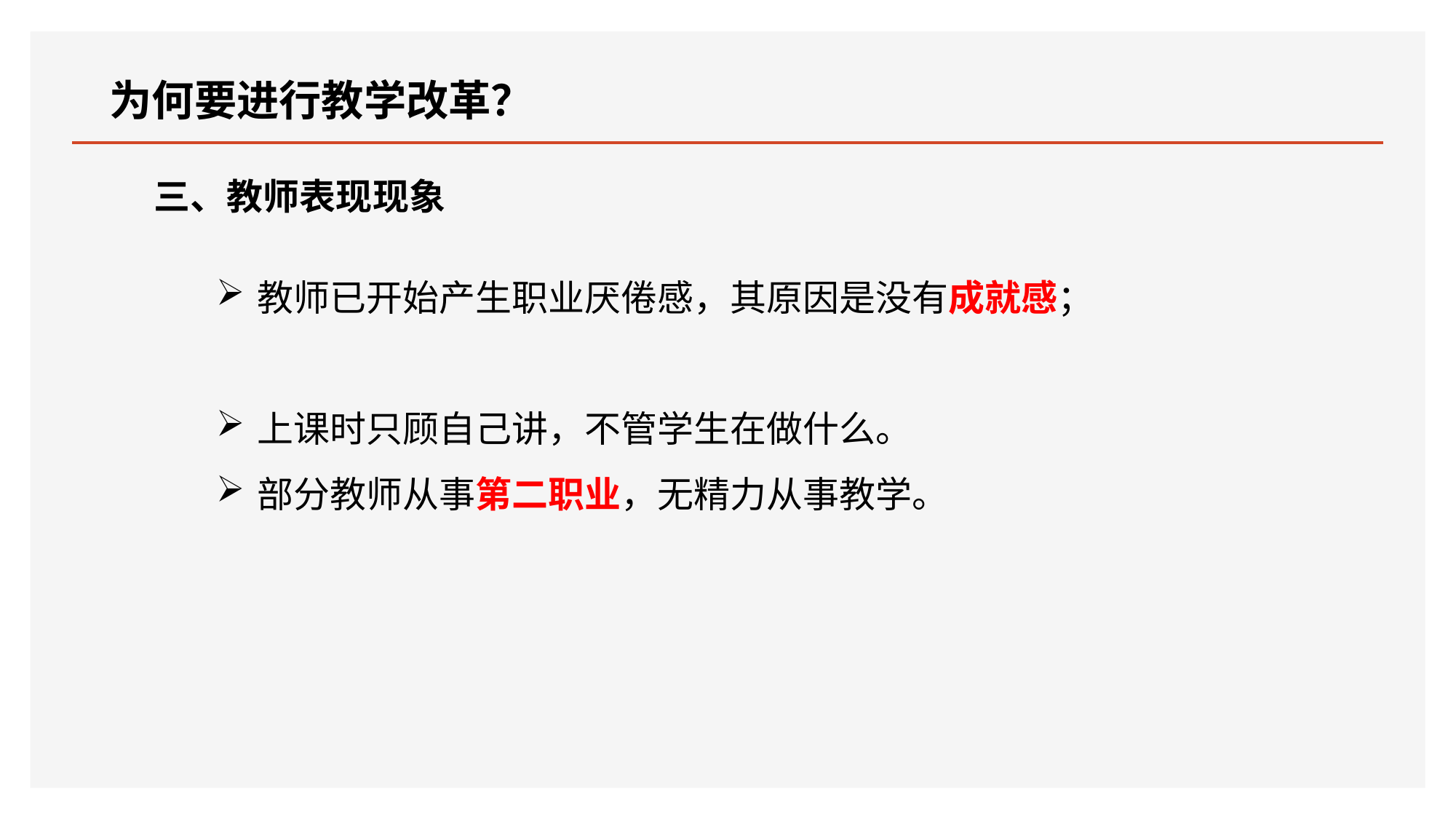

为何要进行教学改革？
三、教师表现现象
教师已开始产生职业厌倦感，其原因是没有成就感；
上课时只顾自己讲，不管学生在做什么。
部分教师从事第二职业，无精力从事教学。